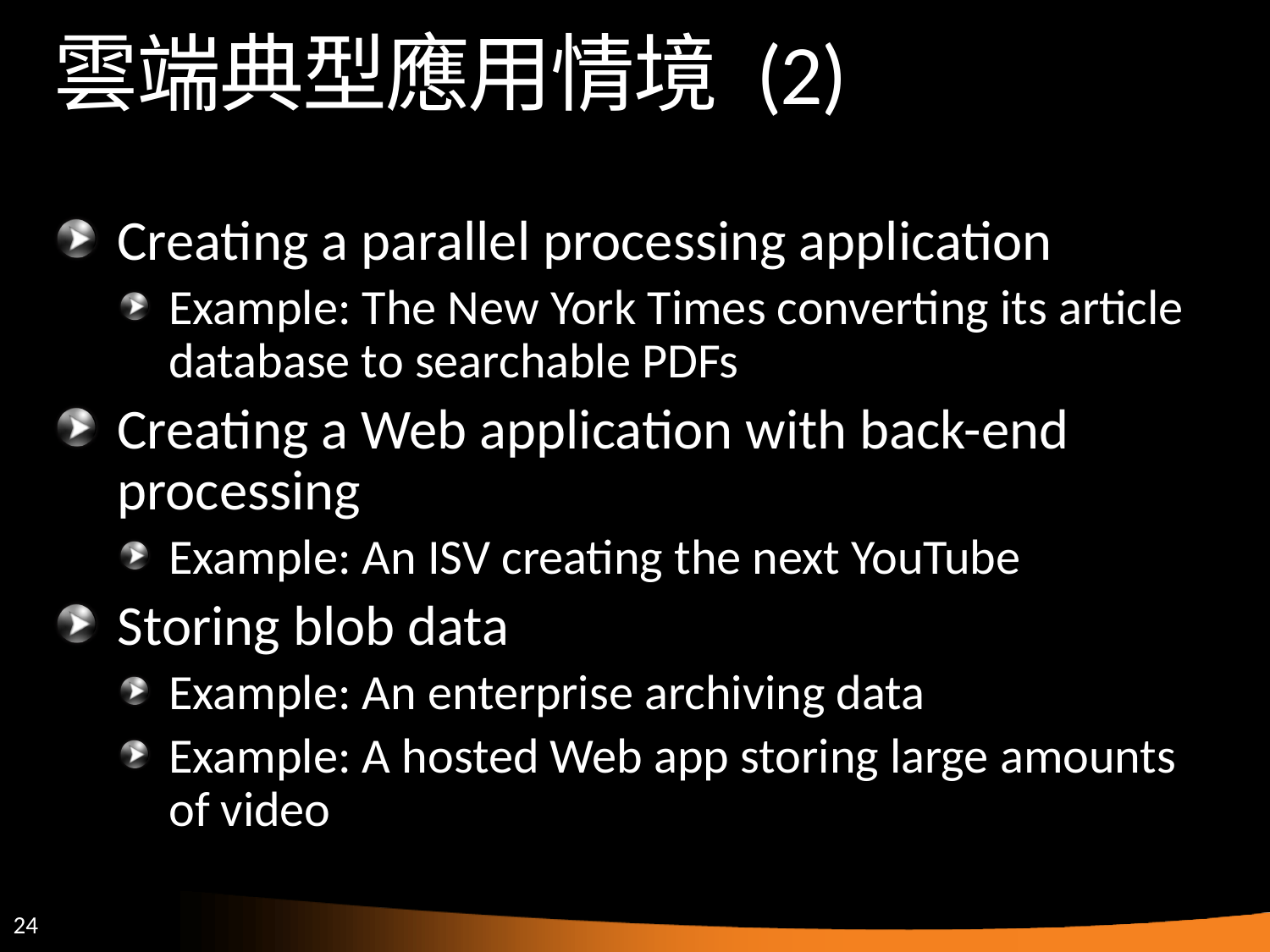

# 雲端典型應用情境 (2)
Creating a parallel processing application
Example: The New York Times converting its article database to searchable PDFs
Creating a Web application with back-end processing
Example: An ISV creating the next YouTube
Storing blob data
Example: An enterprise archiving data
Example: A hosted Web app storing large amounts of video